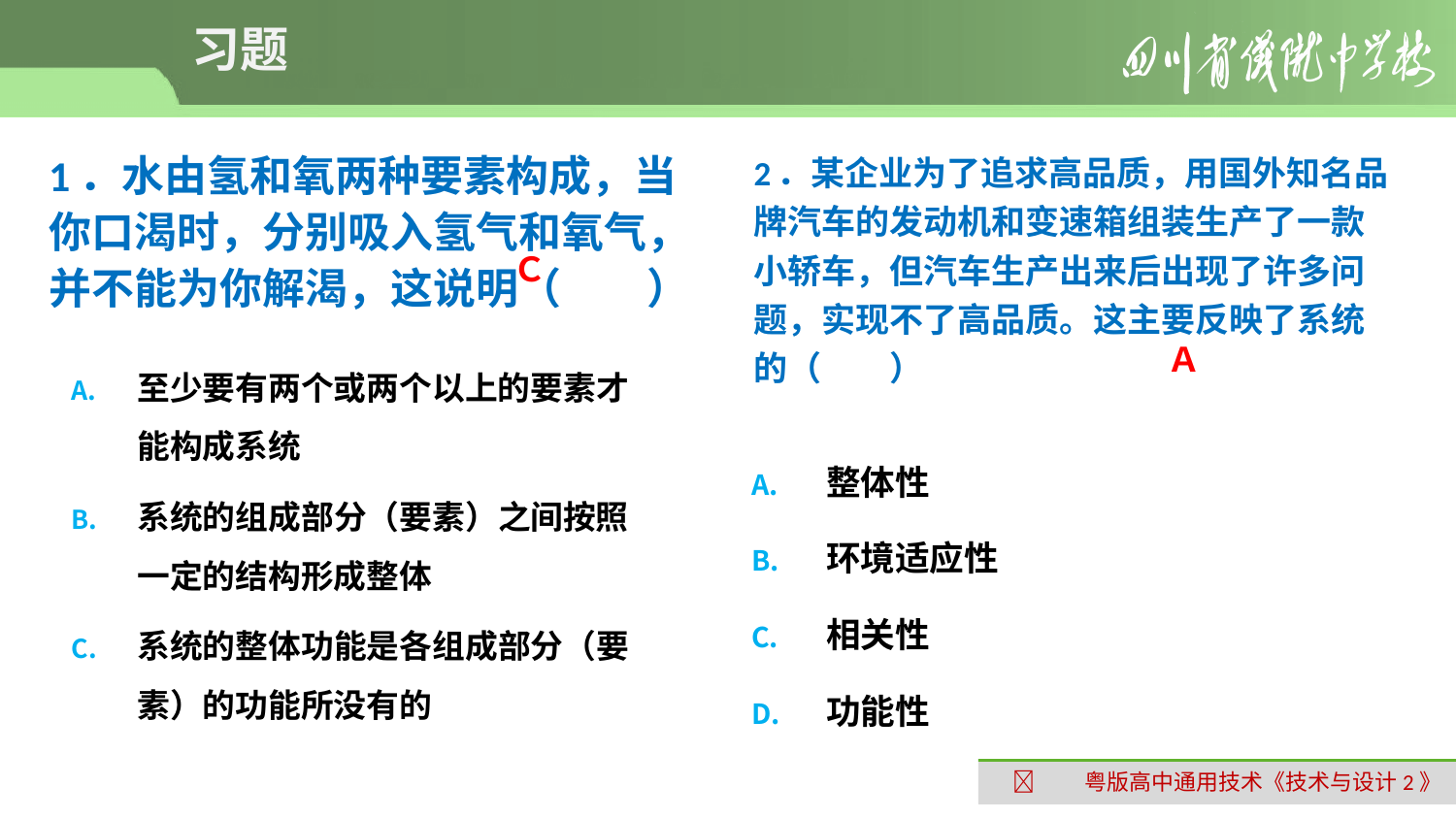

# 习题
1．水由氢和氧两种要素构成，当你口渴时，分别吸入氢气和氧气，并不能为你解渴，这说明（　　）
2．某企业为了追求高品质，用国外知名品牌汽车的发动机和变速箱组装生产了一款小轿车，但汽车生产出来后出现了许多问题，实现不了高品质。这主要反映了系统的（　　）
Ｃ
Ａ
至少要有两个或两个以上的要素才能构成系统
系统的组成部分（要素）之间按照一定的结构形成整体
系统的整体功能是各组成部分（要素）的功能所没有的

整体性
环境适应性
相关性
功能性